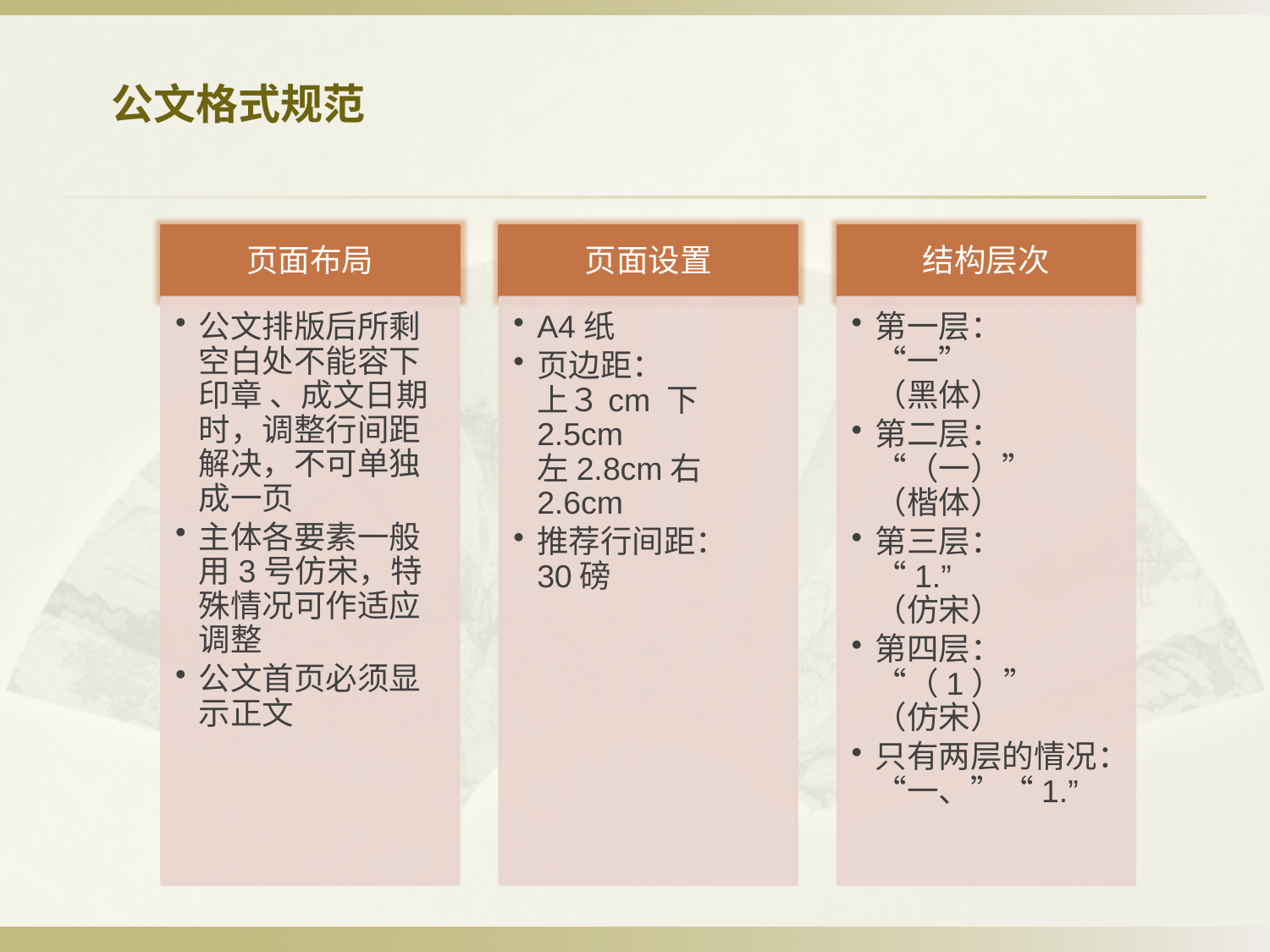

公文格式规范
页面布局
公文排版后所剩空白处不能容下印章 、成文日期时，调整行间距解决，不可单独成一页
主体各要素一般用3号仿宋，特殊情况可作适应调整
公文首页必须显示正文
页面设置
A4纸
页边距：
上３cm 下2.5cm
左2.8cm右2.6cm
推荐行间距：
30磅

结构层次
第一层：
“一”
（黑体）
第二层：“（一）”
（楷体）
第三层：
“1.”
（仿宋）
第四层：
“（1）”
（仿宋）
只有两层的情况：“一、”“1.”